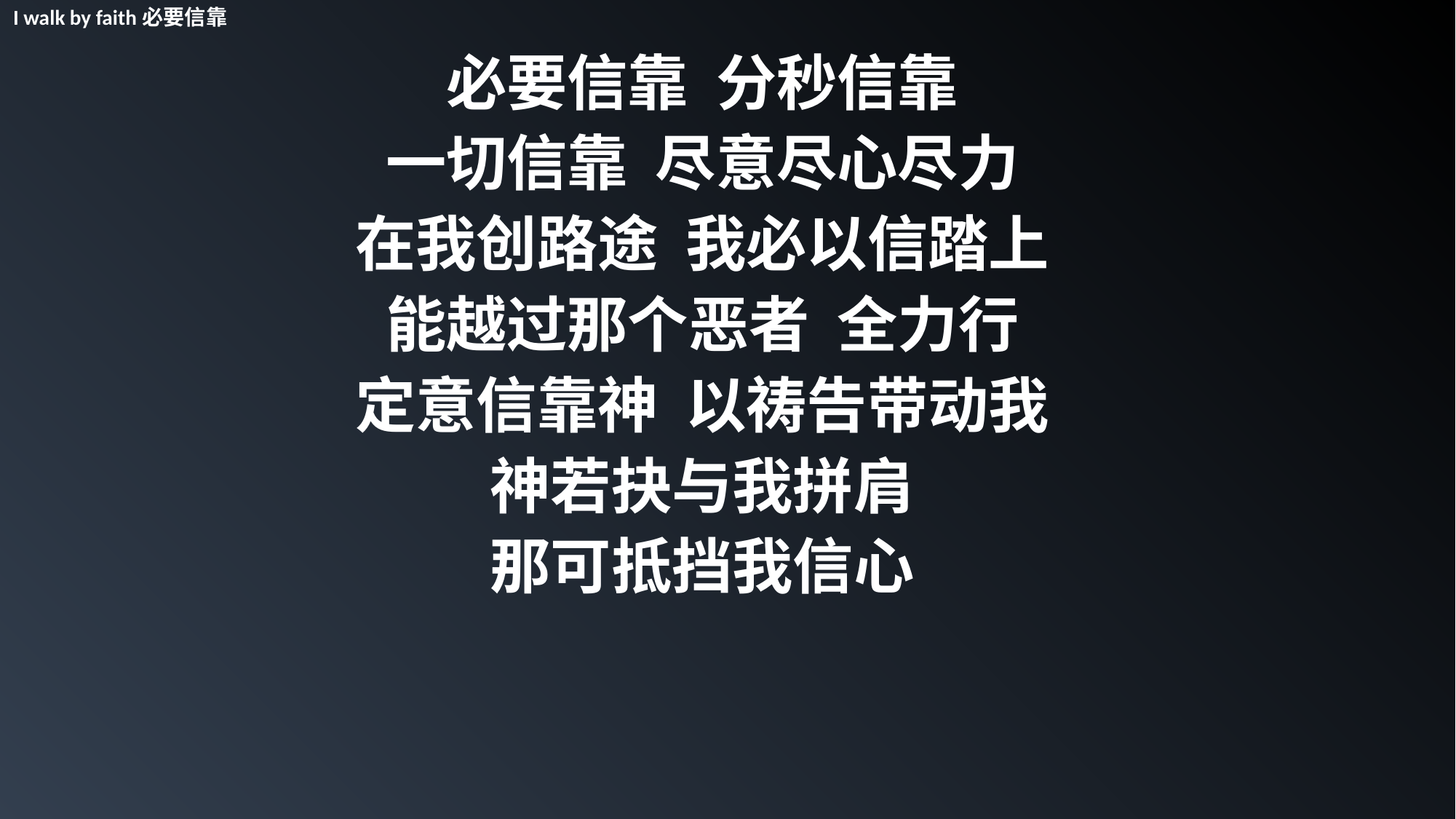

I walk by faith必要信靠
必要信靠  分秒信靠
一切信靠  尽意尽心尽力
在我创路途  我必以信踏上
能越过那个恶者  全力行
定意信靠神  以祷告带动我
神若抉与我拼肩
那可抵挡我信心